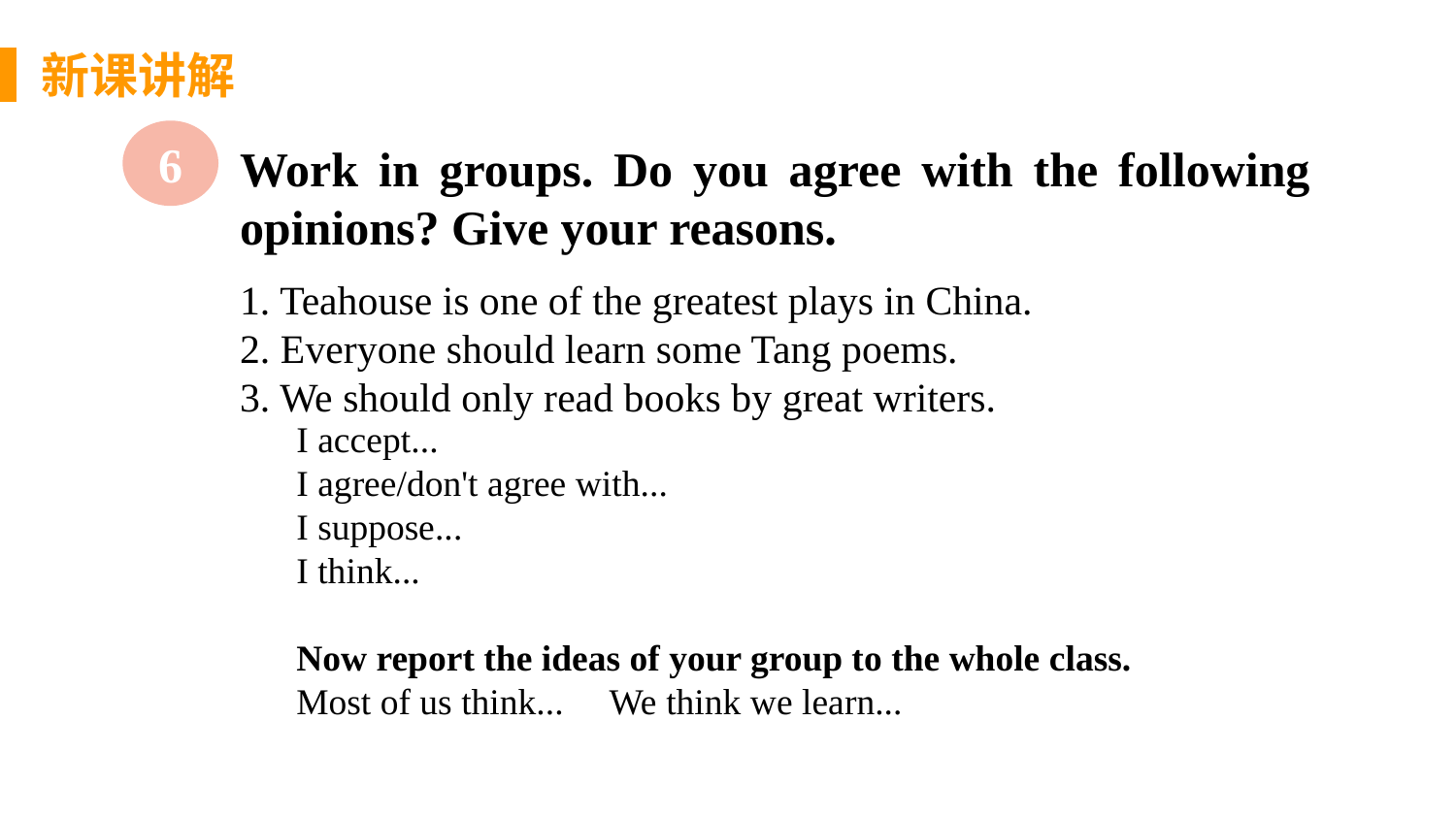

新课讲解

6
Work in groups. Do you agree with the following opinions? Give your reasons.

1. Teahouse is one of the greatest plays in China.
2. Everyone should learn some Tang poems.
3. We should only read books by great writers.
I accept...
I agree/don't agree with...
I suppose...
I think...

Now report the ideas of your group to the whole class.
Most of us think...     We think we learn...